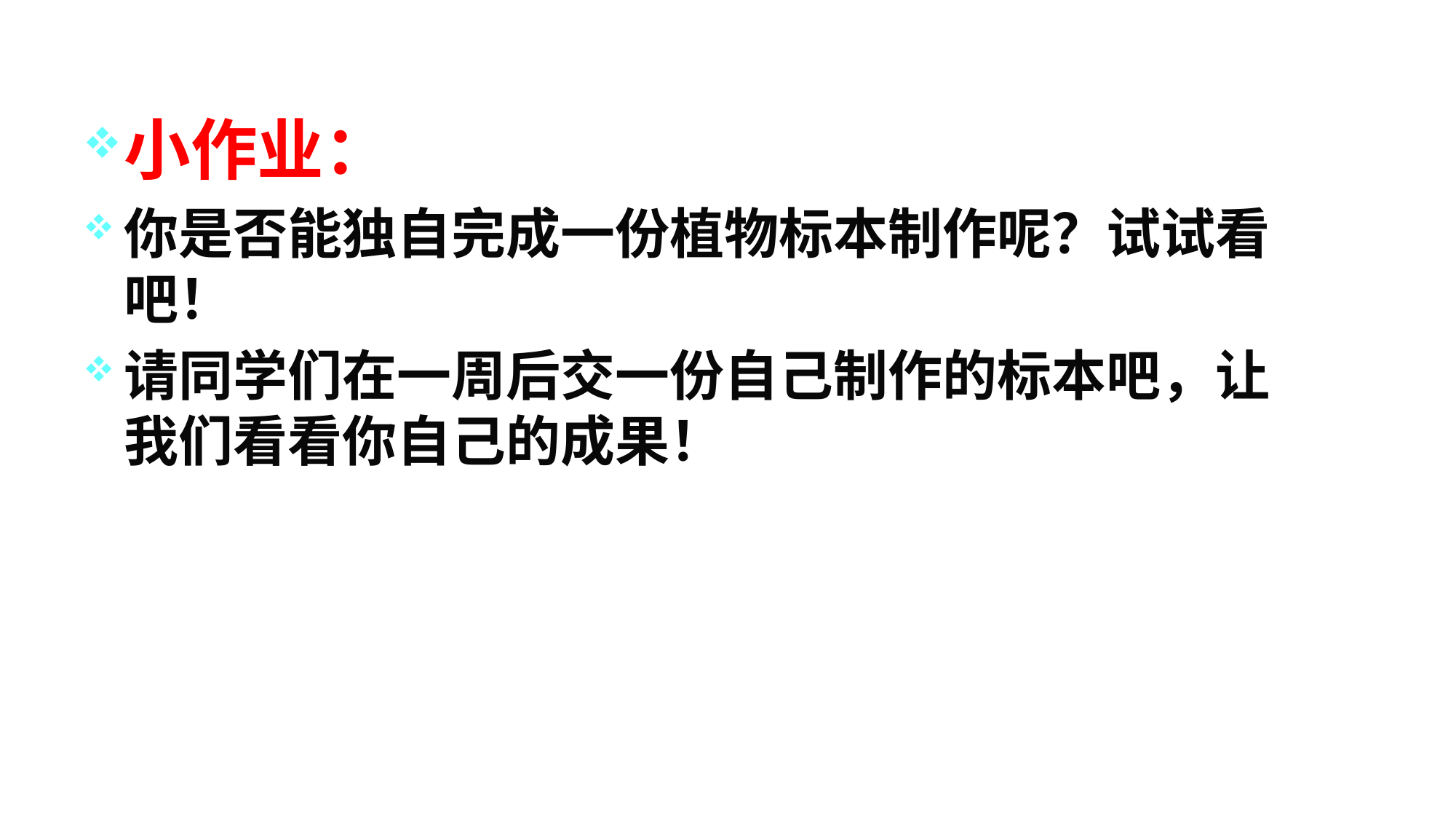

小作业：
你是否能独自完成一份植物标本制作呢？试试看吧！
请同学们在一周后交一份自己制作的标本吧，让我们看看你自己的成果！